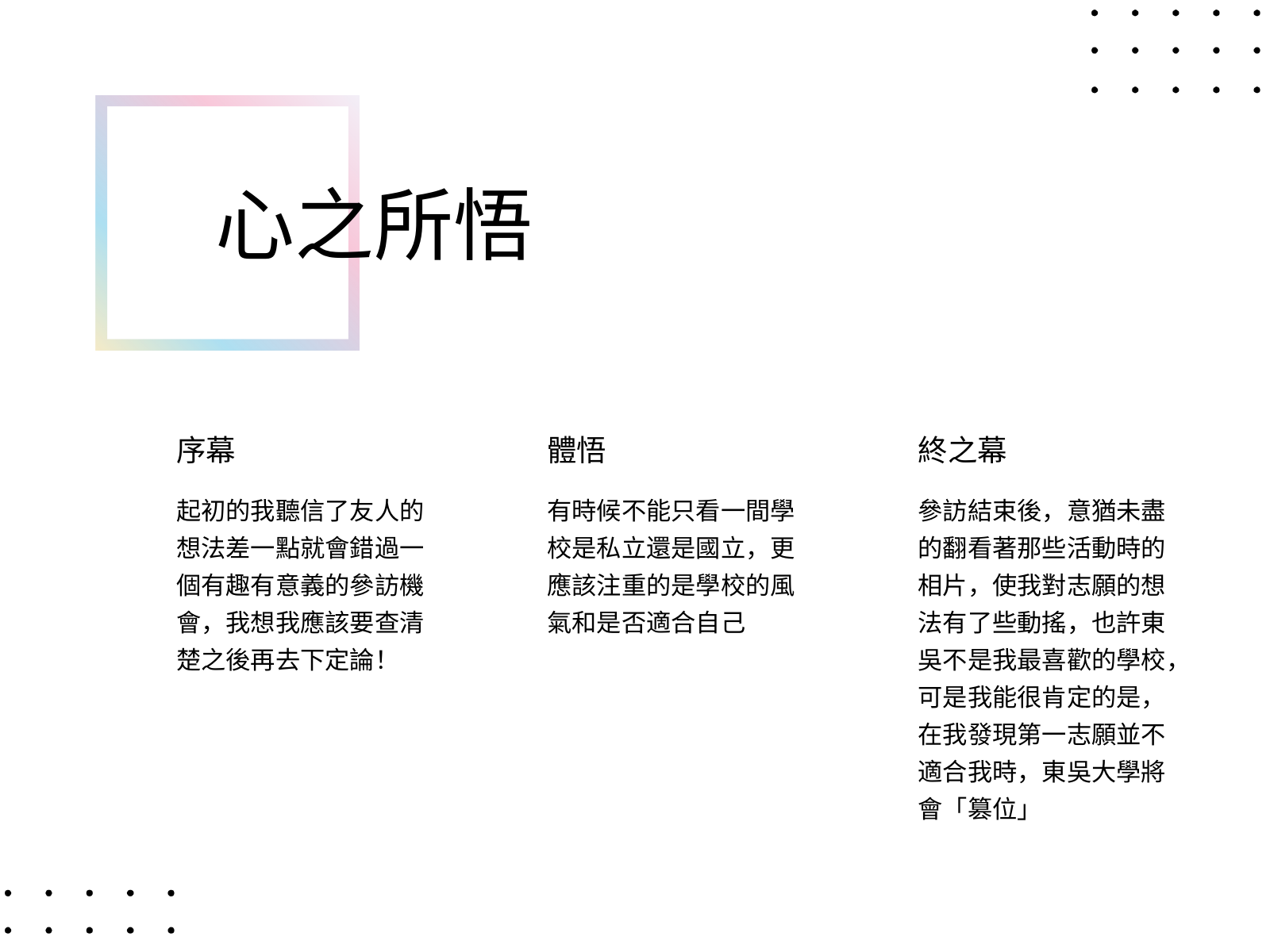

心之所悟
序幕
起初的我聽信了友人的想法差一點就會錯過一個有趣有意義的參訪機會，我想我應該要查清楚之後再去下定論！
體悟
有時候不能只看一間學校是私立還是國立，更應該注重的是學校的風氣和是否適合自己
終之幕
參訪結束後，意猶未盡的翻看著那些活動時的相片，使我對志願的想法有了些動搖，也許東吳不是我最喜歡的學校，可是我能很肯定的是，在我發現第一志願並不適合我時，東吳大學將會「篡位」